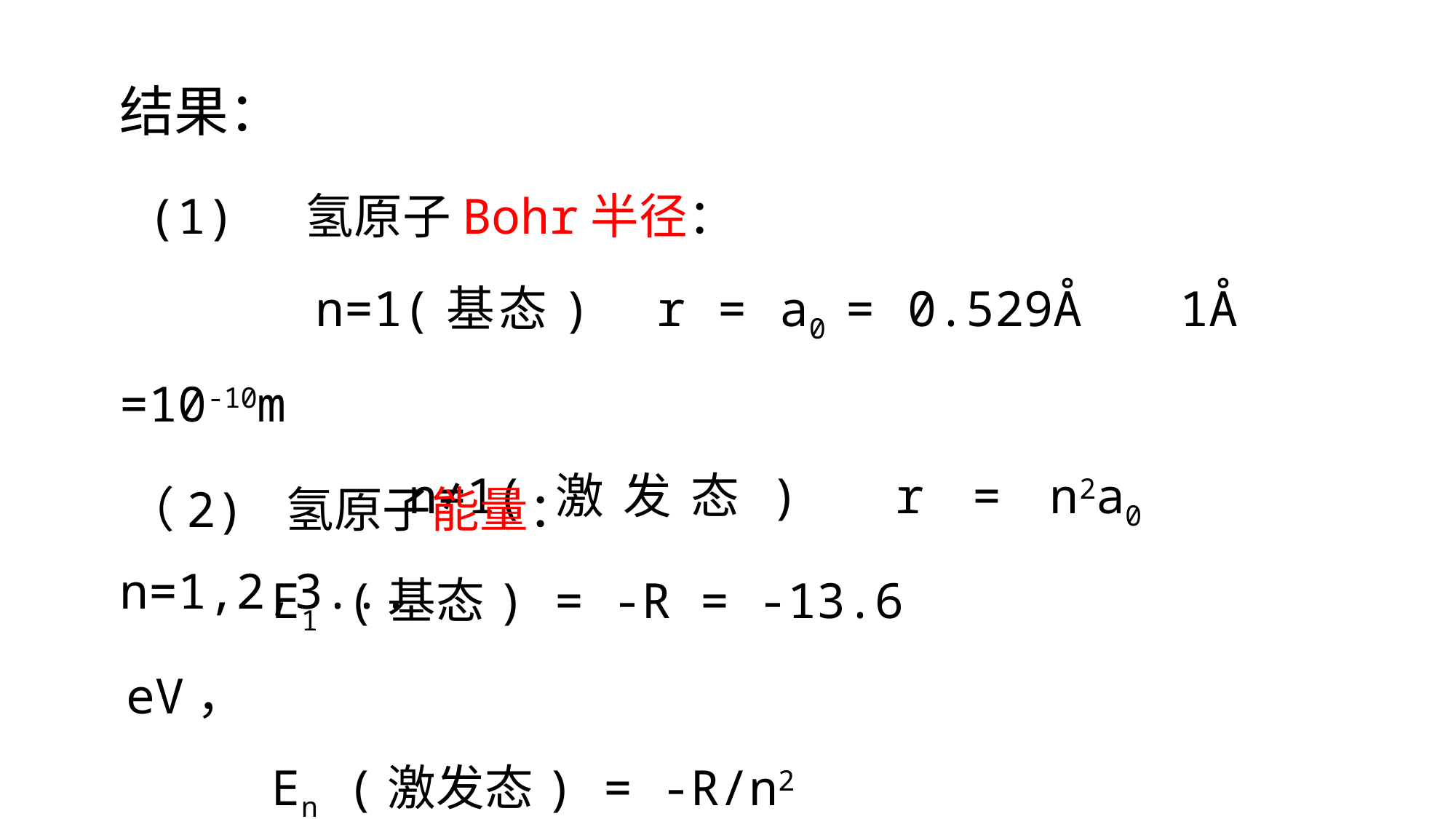

结果：
  (1)  氢原子Bohr半径：
      n=1(基态)  r = a0 = 0.529Å   1Å =10-10m
      n≠1(激发态)  r = n2a0   n=1,2,3...
（2) 氢原子能量：
     E1 (基态) = -R = -13.6 eV，
     En (激发态) = -R/n2

23